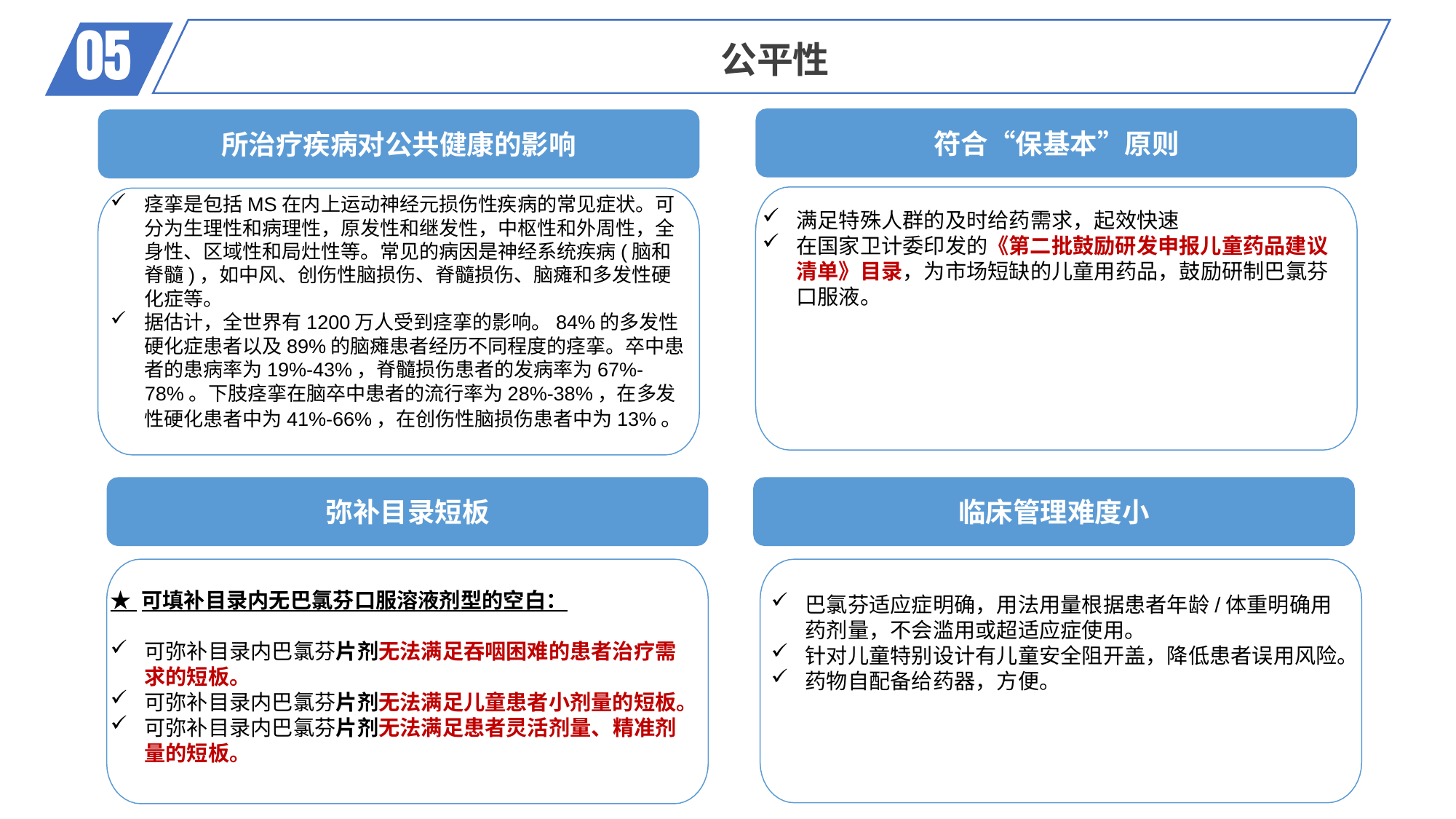

05

公平性
符合“保基本”原则

所治疗疾病对公共健康的影响
痉挛是包括MS在内上运动神经元损伤性疾病的常见症状。可分为生理性和病理性，原发性和继发性，中枢性和外周性，全身性、区域性和局灶性等。常见的病因是神经系统疾病(脑和脊髓)，如中风、创伤性脑损伤、脊髓损伤、脑瘫和多发性硬化症等。
据估计，全世界有1200万人受到痉挛的影响。84%的多发性硬化症患者以及89%的脑瘫患者经历不同程度的痉挛。卒中患者的患病率为19%-43%，脊髓损伤患者的发病率为67%-78%。下肢痉挛在脑卒中患者的流行率为28%-38%，在多发性硬化患者中为41%-66%，在创伤性脑损伤患者中为13%。

满足特殊人群的及时给药需求，起效快速
在国家卫计委印发的《第二批鼓励研发申报儿童药品建议清单》目录，为市场短缺的儿童用药品，鼓励研制巴氯芬口服液。
弥补目录短板

临床管理难度小

★ 可填补目录内无巴氯芬口服溶液剂型的空白：

可弥补目录内巴氯芬片剂无法满足吞咽困难的患者治疗需求的短板。
可弥补目录内巴氯芬片剂无法满足儿童患者小剂量的短板。
可弥补目录内巴氯芬片剂无法满足患者灵活剂量、精准剂量的短板。
巴氯芬适应症明确，用法用量根据患者年龄/体重明确用药剂量，不会滥用或超适应症使用。
针对儿童特别设计有儿童安全阻开盖，降低患者误用风险。
药物自配备给药器，方便。